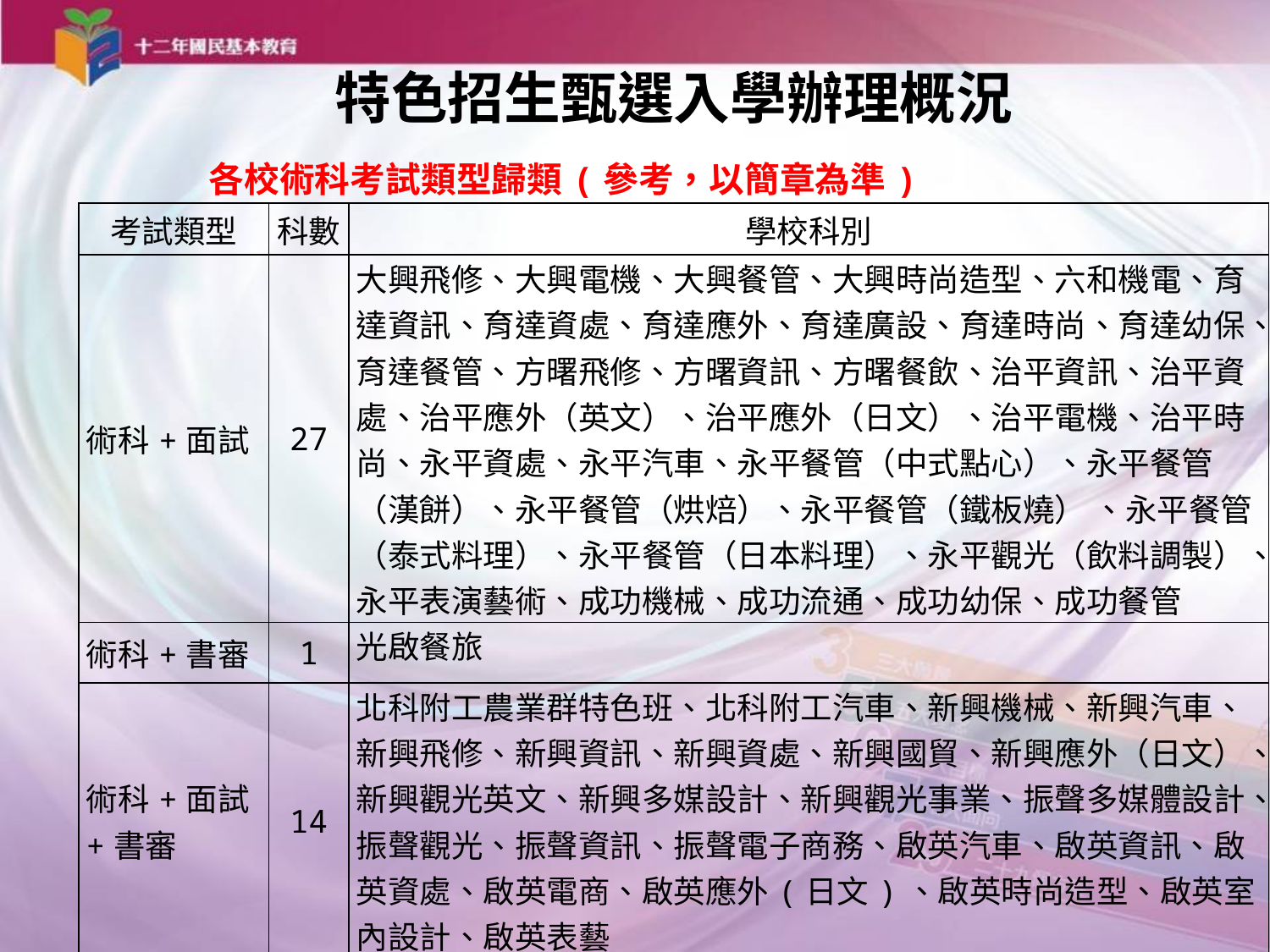

特色招生甄選入學辦理概況
| 各校術科考試類型歸類(參考，以簡章為準) |  |  |
| --- | --- | --- |
| 考試類型 | 科數 | 學校科別 |
| 術科+面試 | 27 | 大興飛修、大興電機、大興餐管、大興時尚造型、六和機電、育達資訊、育達資處、育達應外、育達廣設、育達時尚、育達幼保、育達餐管、方曙飛修、方曙資訊、方曙餐飲、治平資訊、治平資處、治平應外（英文）、治平應外（日文）、治平電機、治平時尚、永平資處、永平汽車、永平餐管（中式點心）、永平餐管（漢餅）、永平餐管（烘焙）、永平餐管（鐵板燒） 、永平餐管（泰式料理）、永平餐管（日本料理）、永平觀光（飲料調製）、永平表演藝術、成功機械、成功流通、成功幼保、成功餐管 |
| 術科+書審 | 1 | 光啟餐旅 |
| 術科+面試+書審 | 14 | 北科附工農業群特色班、北科附工汽車、新興機械、新興汽車、新興飛修、新興資訊、新興資處、新興國貿、新興應外（日文）、新興觀光英文、新興多媒設計、新興觀光事業、振聲多媒體設計、振聲觀光、振聲資訊、振聲電子商務、啟英汽車、啟英資訊、啟英資處、啟英電商、啟英應外(日文)、啟英時尚造型、啟英室內設計、啟英表藝 |
| 面試+書審 | 1 | 振聲應外 |
| 合計 | 44 |  |